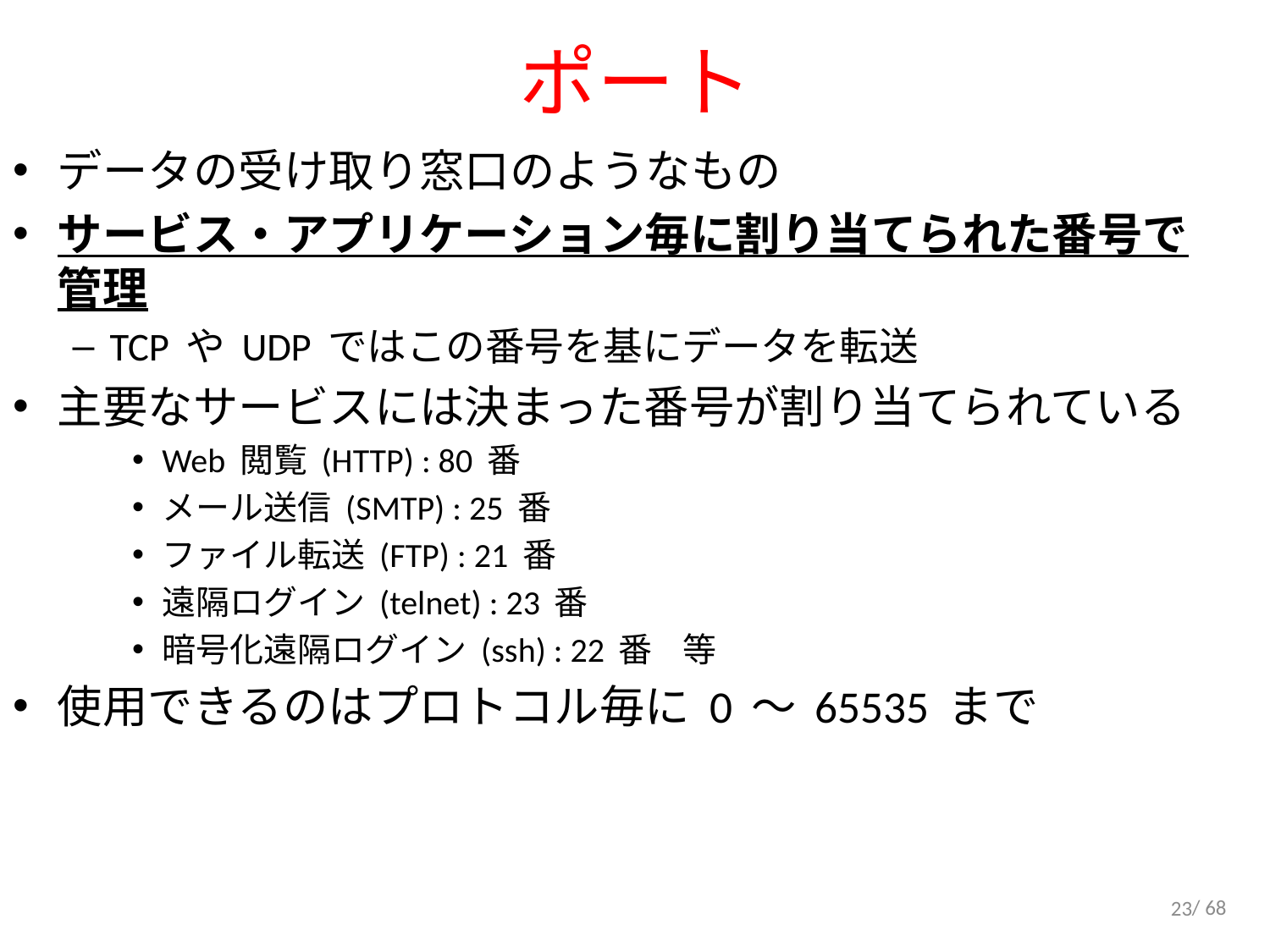

# ポート
データの受け取り窓口のようなもの
サービス・アプリケーション毎に割り当てられた番号で管理
TCP や UDP ではこの番号を基にデータを転送
主要なサービスには決まった番号が割り当てられている
Web 閲覧 (HTTP) : 80 番
メール送信 (SMTP) : 25 番
ファイル転送 (FTP) : 21 番
遠隔ログイン (telnet) : 23 番
暗号化遠隔ログイン (ssh) : 22 番    等
使用できるのはプロトコル毎に 0 ～ 65535 まで
23